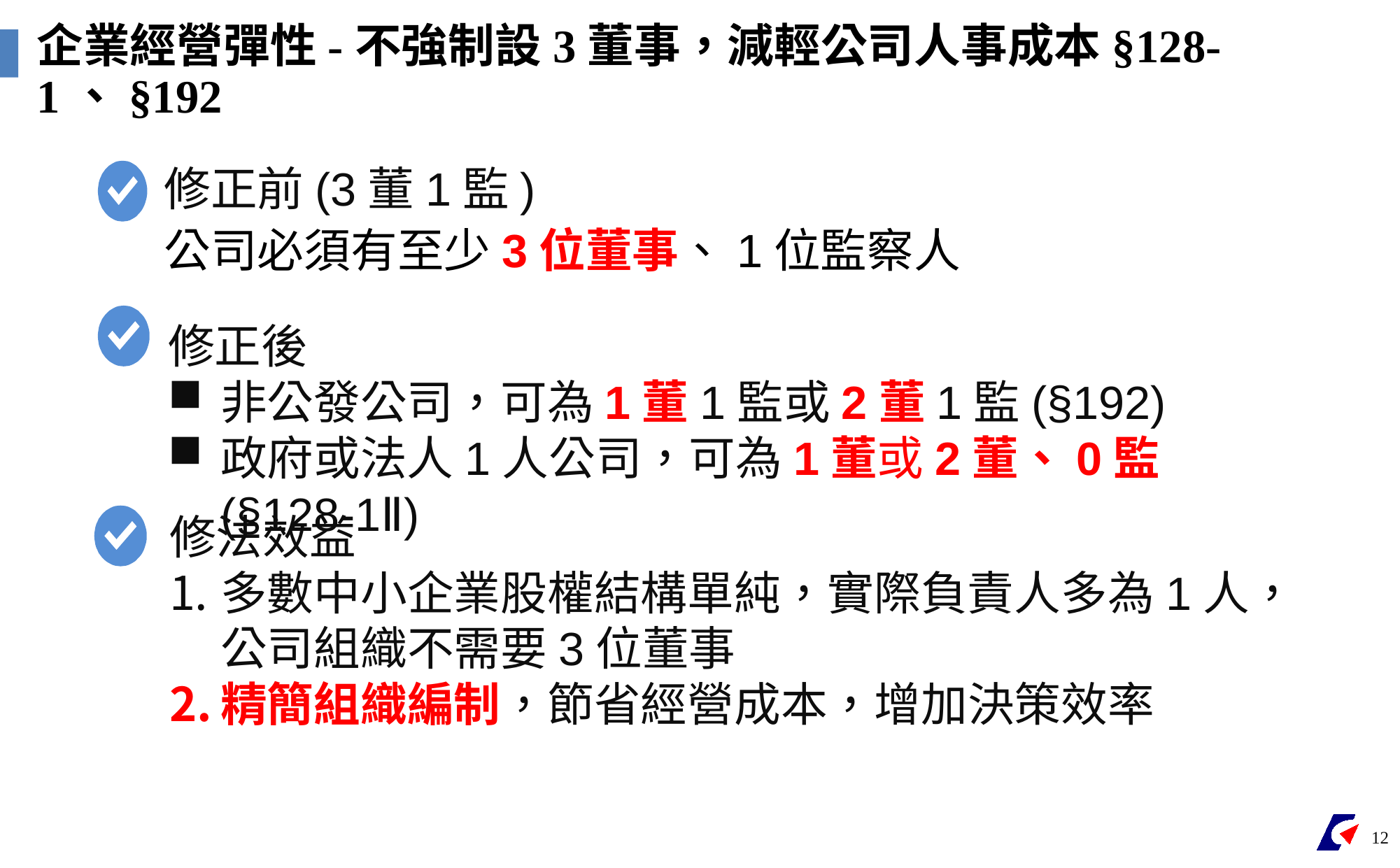

企業經營彈性-不強制設3董事，減輕公司人事成本§128-1、§192
修正前(3董1監)
公司必須有至少3位董事、1位監察人

修正後
非公發公司，可為1董1監或2董1監(§192)
政府或法人1人公司，可為1董或2董、0監(§128-1Ⅱ)

修法效益
多數中小企業股權結構單純，實際負責人多為1人，公司組織不需要3位董事
精簡組織編制，節省經營成本，增加決策效率

12